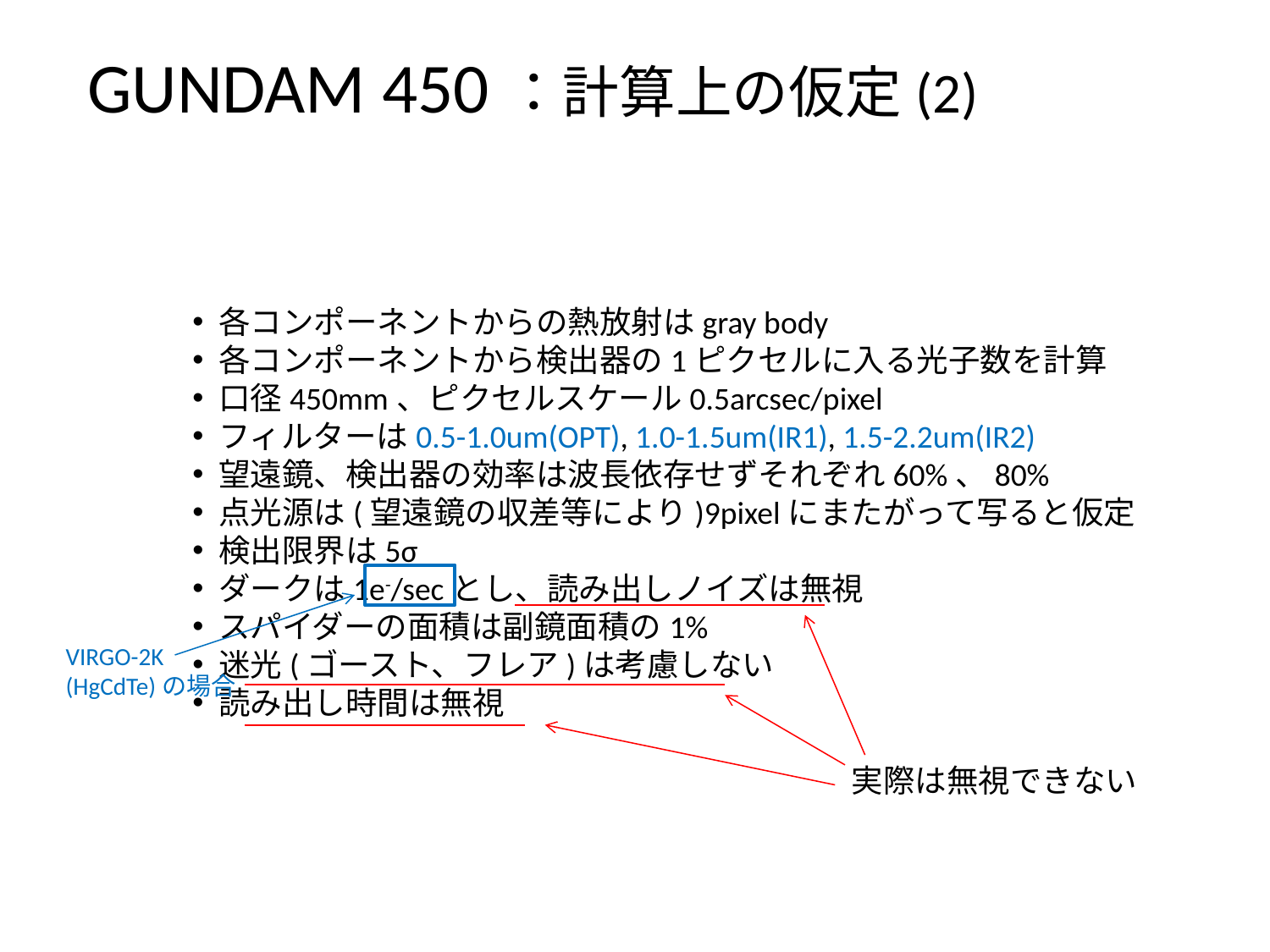

GUNDAM 450：計算上の仮定(2)
 各コンポーネントからの熱放射はgray body
 各コンポーネントから検出器の1ピクセルに入る光子数を計算
 口径450mm、ピクセルスケール0.5arcsec/pixel
 フィルターは0.5-1.0um(OPT), 1.0-1.5um(IR1), 1.5-2.2um(IR2)
 望遠鏡、検出器の効率は波長依存せずそれぞれ60%、80%
 点光源は(望遠鏡の収差等により)9pixelにまたがって写ると仮定
 検出限界は5σ
 ダークは1e-/secとし、読み出しノイズは無視
 スパイダーの面積は副鏡面積の1%
 迷光(ゴースト、フレア)は考慮しない
 読み出し時間は無視

VIRGO-2K
(HgCdTe)の場合
実際は無視できない